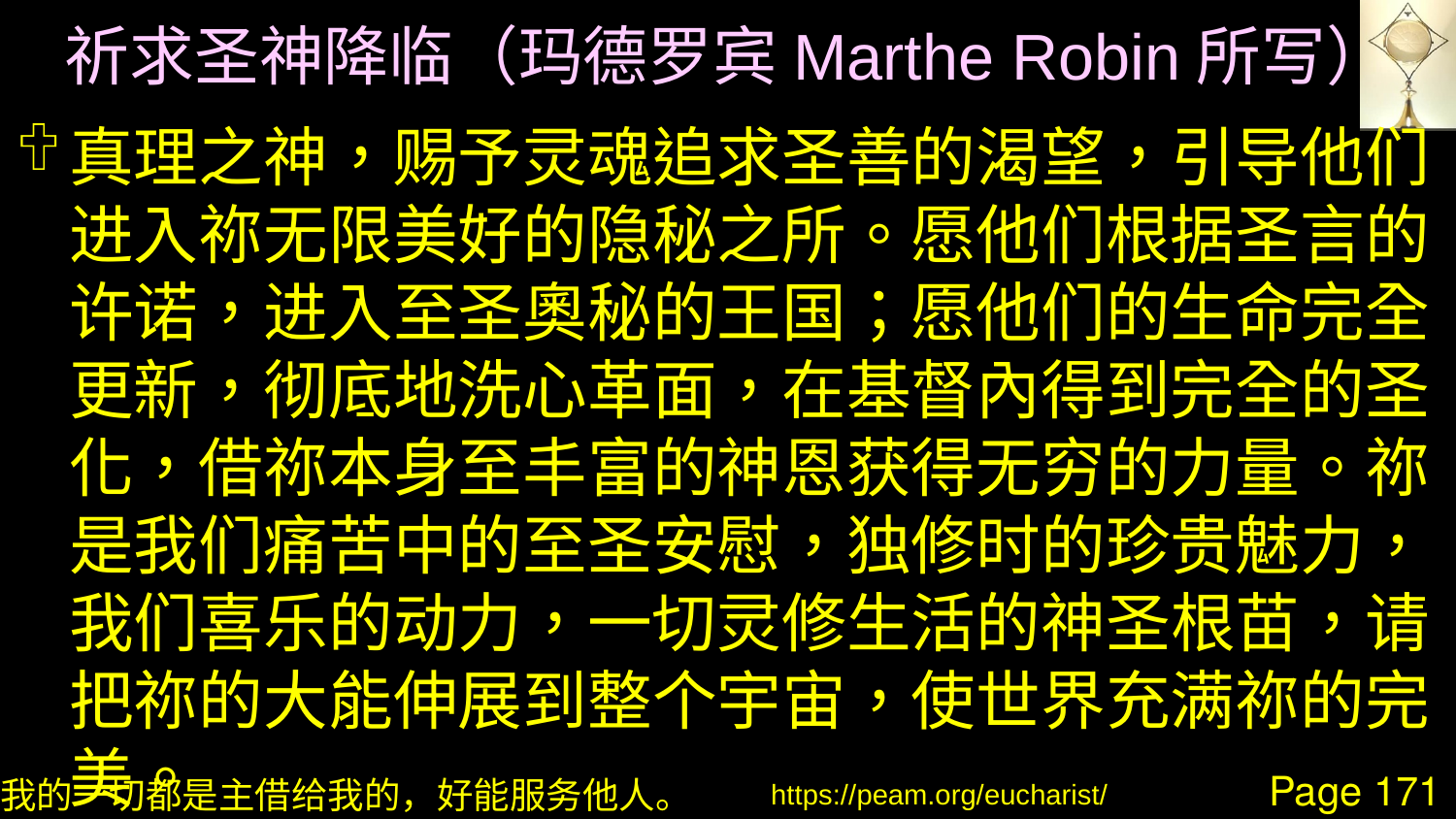

# 祈求圣神降临（玛德罗宾Marthe Robin所写）
真理之神，赐予灵魂追求圣善的渴望，引导他们进入祢无限美好的隐秘之所。愿他们根据圣言的许诺，进入至圣奧秘的王国；愿他们的生命完全更新，彻底地洗心革面，在基督內得到完全的圣化，借祢本身至丰富的神恩获得无穷的力量。祢是我们痛苦中的至圣安慰，独修时的珍贵魅力，我们喜乐的动力，一切灵修生活的神圣根苗，请把祢的大能伸展到整个宇宙，使世界充满祢的完美。